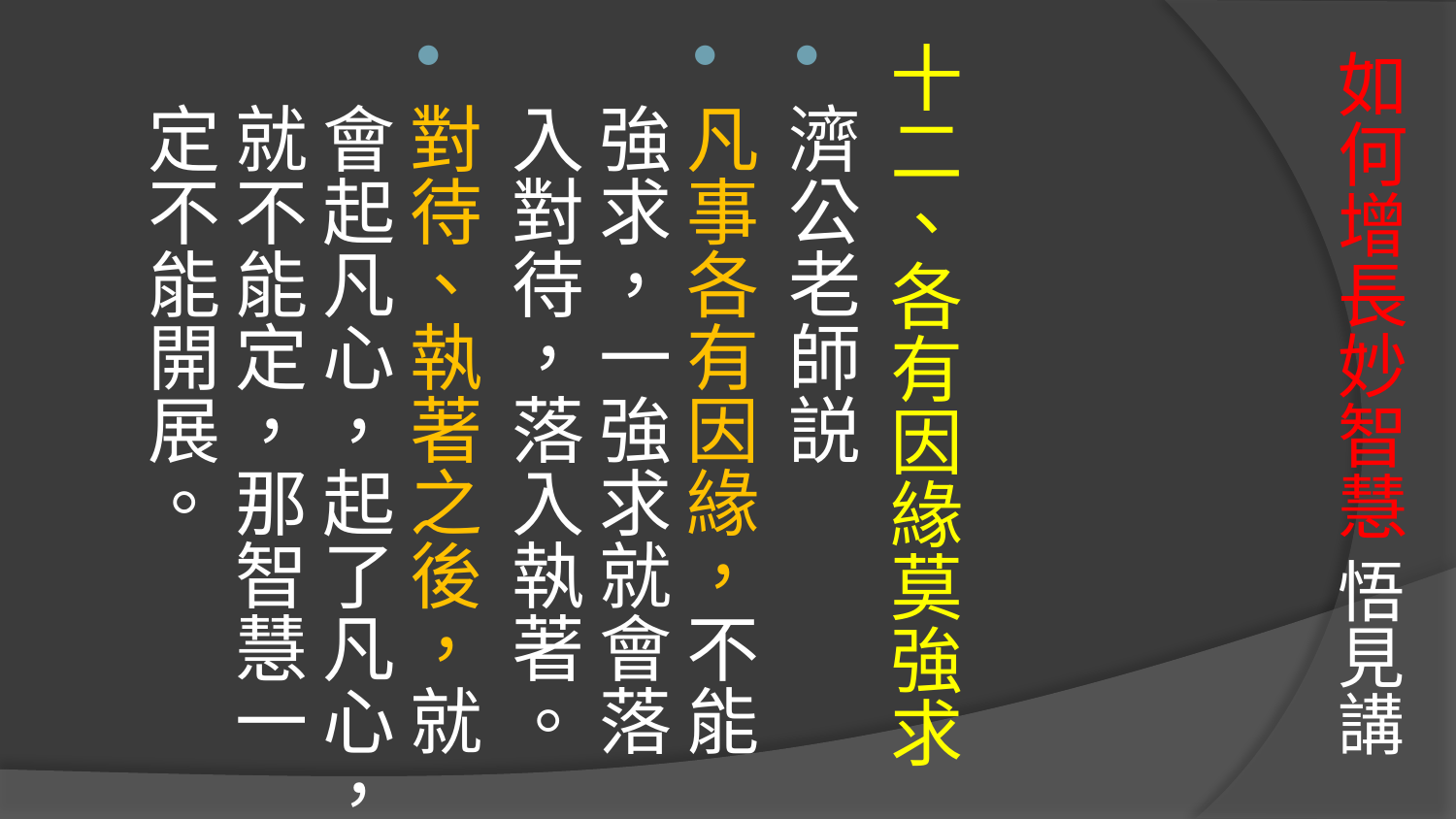

# 如何增長妙智慧 悟見講
十二、各有因緣莫強求
濟公老師説
凡事各有因緣，不能強求，一強求就會落入對待，落入執著。
對待、執著之後，就會起凡心，起了凡心，就不能定，那智慧一定不能開展。